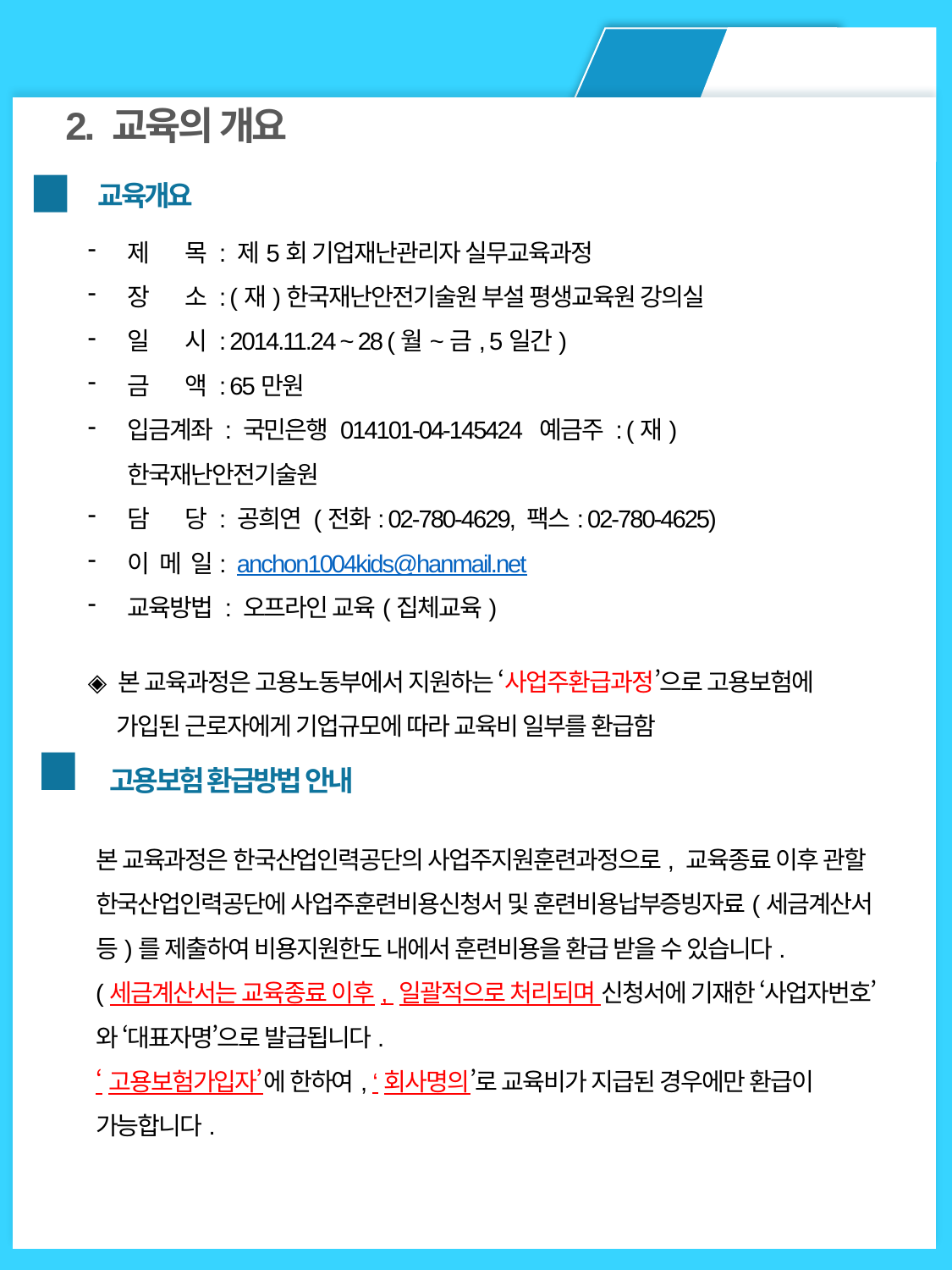

2. 교육의 개요
교육개요

제       목 : 제5회 기업재난관리자 실무교육과정
장       소 : (재)한국재난안전기술원 부설 평생교육원 강의실
일       시 : 2014.11.24 ~ 28 (월~금, 5일간)
금       액 : 65만원
입금계좌 : 국민은행 014101-04-145424  예금주 : (재)한국재난안전기술원
담       당 : 공희연 (전화: 02-780-4629, 팩스: 02-780-4625)
이  메  일:  anchon1004kids@hanmail.net
교육방법 : 오프라인 교육(집체교육)

◈ 본 교육과정은 고용노동부에서 지원하는 ‘사업주환급과정’으로 고용보험에
    가입된 근로자에게 기업규모에 따라 교육비 일부를 환급함
고용보험 환급방법 안내

본 교육과정은 한국산업인력공단의 사업주지원훈련과정으로, 교육종료 이후 관할 한국산업인력공단에 사업주훈련비용신청서 및 훈련비용납부증빙자료(세금계산서 등)를 제출하여 비용지원한도 내에서 훈련비용을 환급 받을 수 있습니다.
(세금계산서는 교육종료 이후, 일괄적으로 처리되며 신청서에 기재한 ‘사업자번호’와 ‘대표자명’으로 발급됩니다.
‘고용보험가입자’에 한하여, ‘회사명의’로 교육비가 지급된 경우에만 환급이  가능합니다.